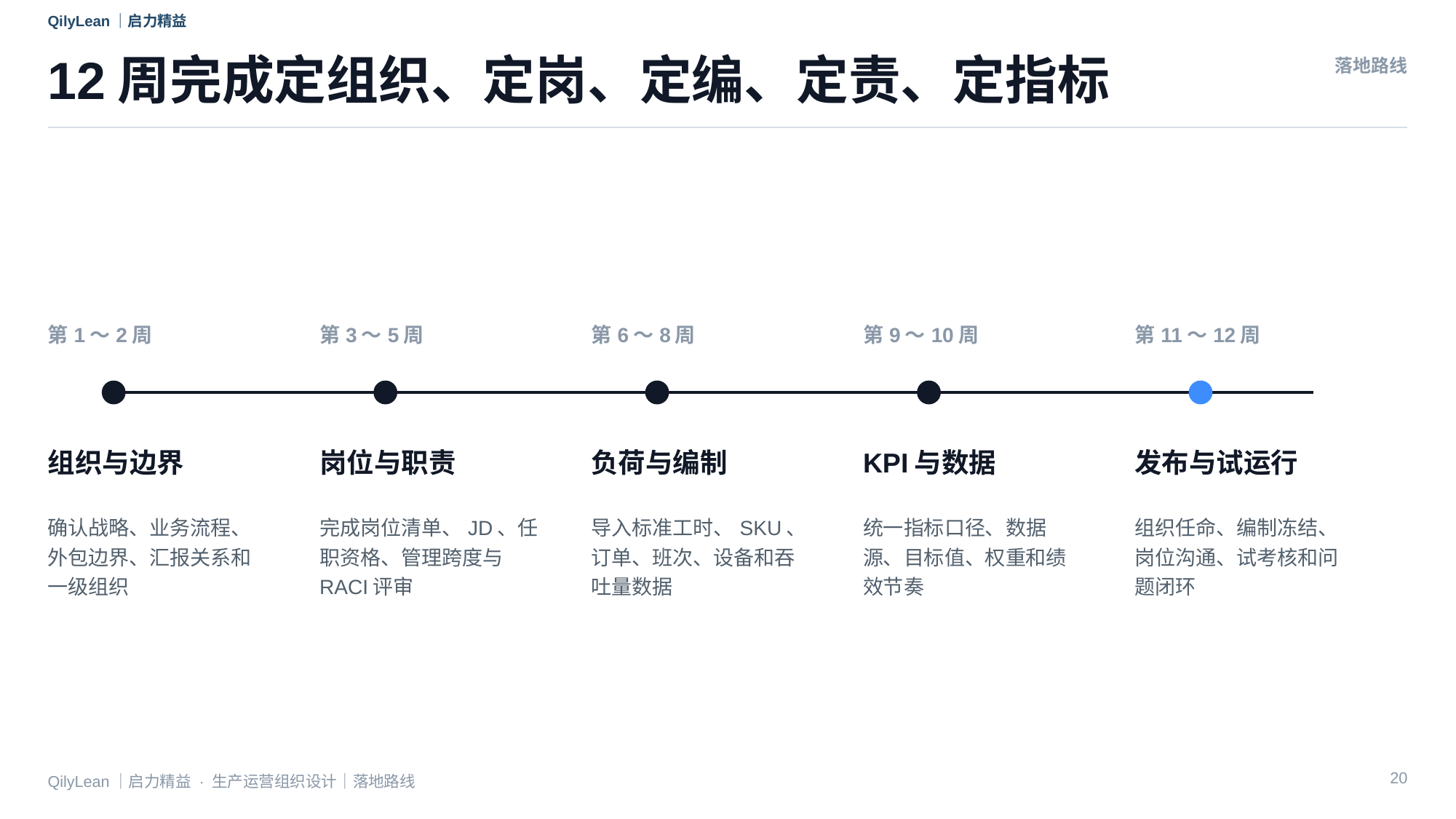

QilyLean｜启力精益
12周完成定组织、定岗、定编、定责、定指标
落地路线
第1～2周
第3～5周
第6～8周
第9～10周
第11～12周

组织与边界
岗位与职责
负荷与编制
KPI与数据
发布与试运行
确认战略、业务流程、外包边界、汇报关系和一级组织
完成岗位清单、JD、任职资格、管理跨度与RACI评审
导入标准工时、SKU、订单、班次、设备和吞吐量数据
统一指标口径、数据源、目标值、权重和绩效节奏
组织任命、编制冻结、岗位沟通、试考核和问题闭环
QilyLean｜启力精益 · 生产运营组织设计｜落地路线
20